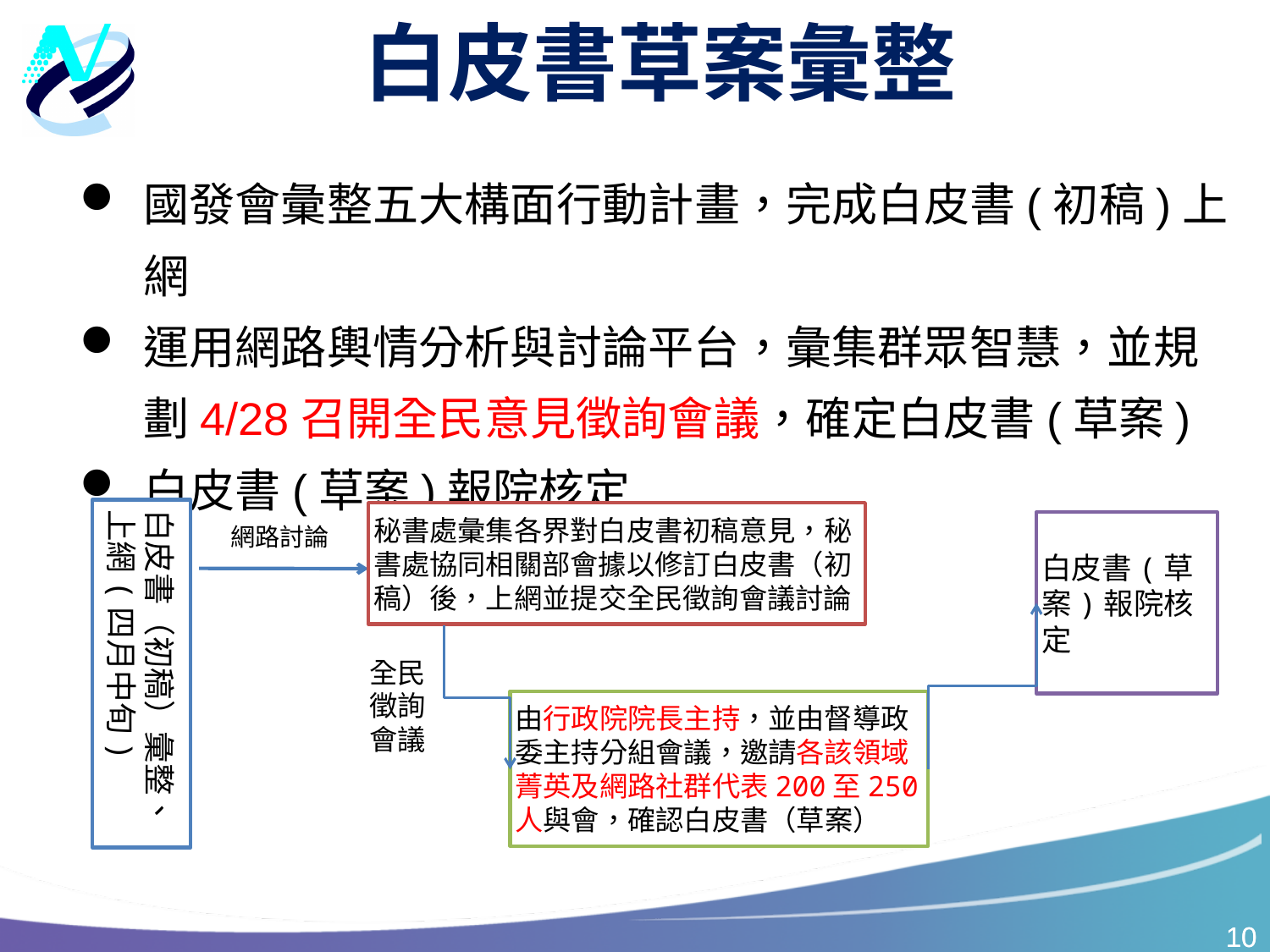

# 白皮書草案彙整
國發會彙整五大構面行動計畫，完成白皮書(初稿)上網
運用網路輿情分析與討論平台，彙集群眾智慧，並規劃4/28召開全民意見徵詢會議，確定白皮書(草案)
白皮書(草案)報院核定

白皮書（初稿）彙整、上網(四月中旬)
秘書處彙集各界對白皮書初稿意見，秘書處協同相關部會據以修訂白皮書（初稿）後，上網並提交全民徵詢會議討論
網路討論
白皮書(草案)報院核定
由行政院院長主持，並由督導政委主持分組會議，邀請各該領域菁英及網路社群代表200至250人與會，確認白皮書（草案）
全民徵詢會議